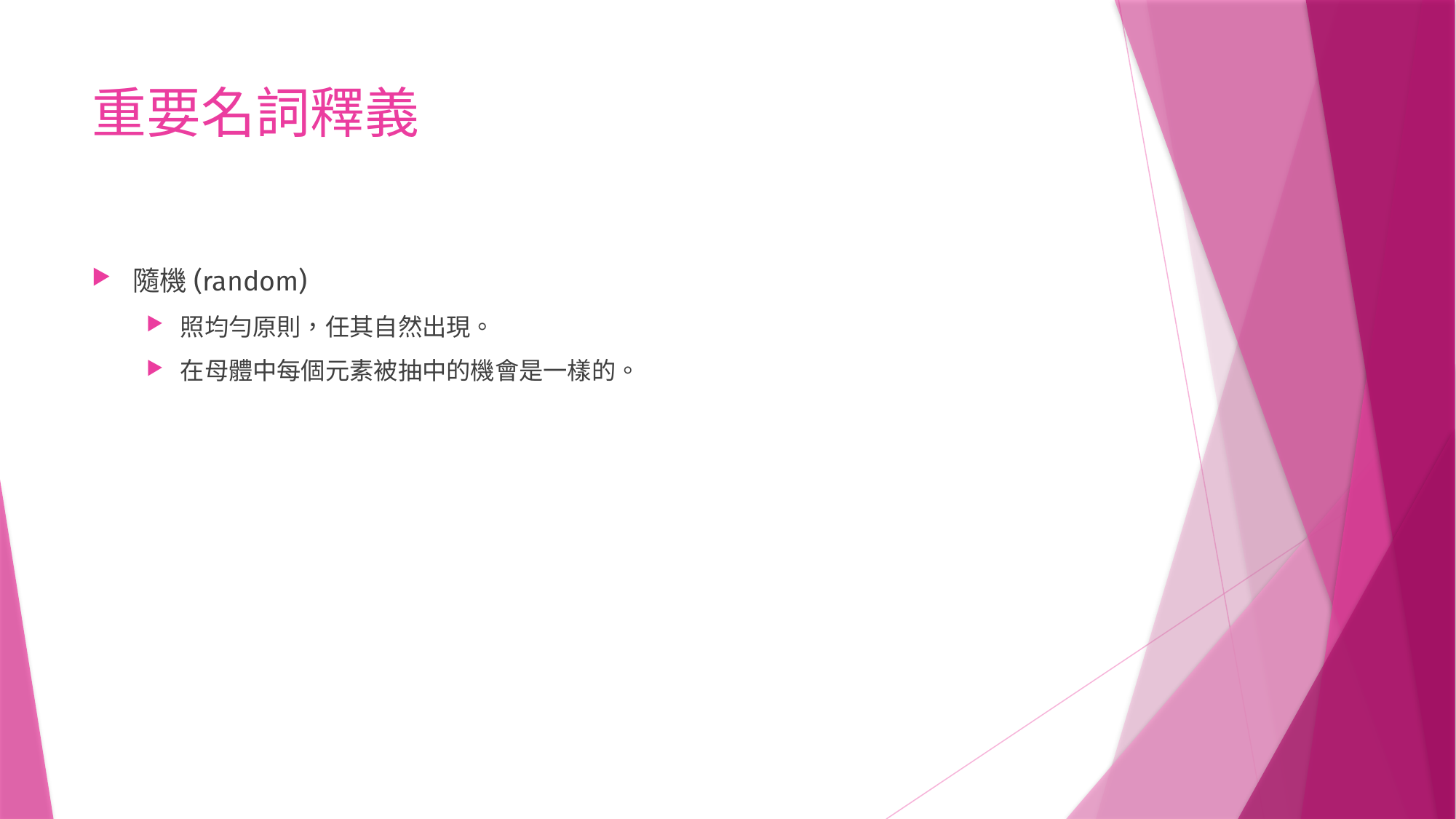

# 重要名詞釋義
隨機(random)
照均勻原則，任其自然出現。
在母體中每個元素被抽中的機會是一樣的。